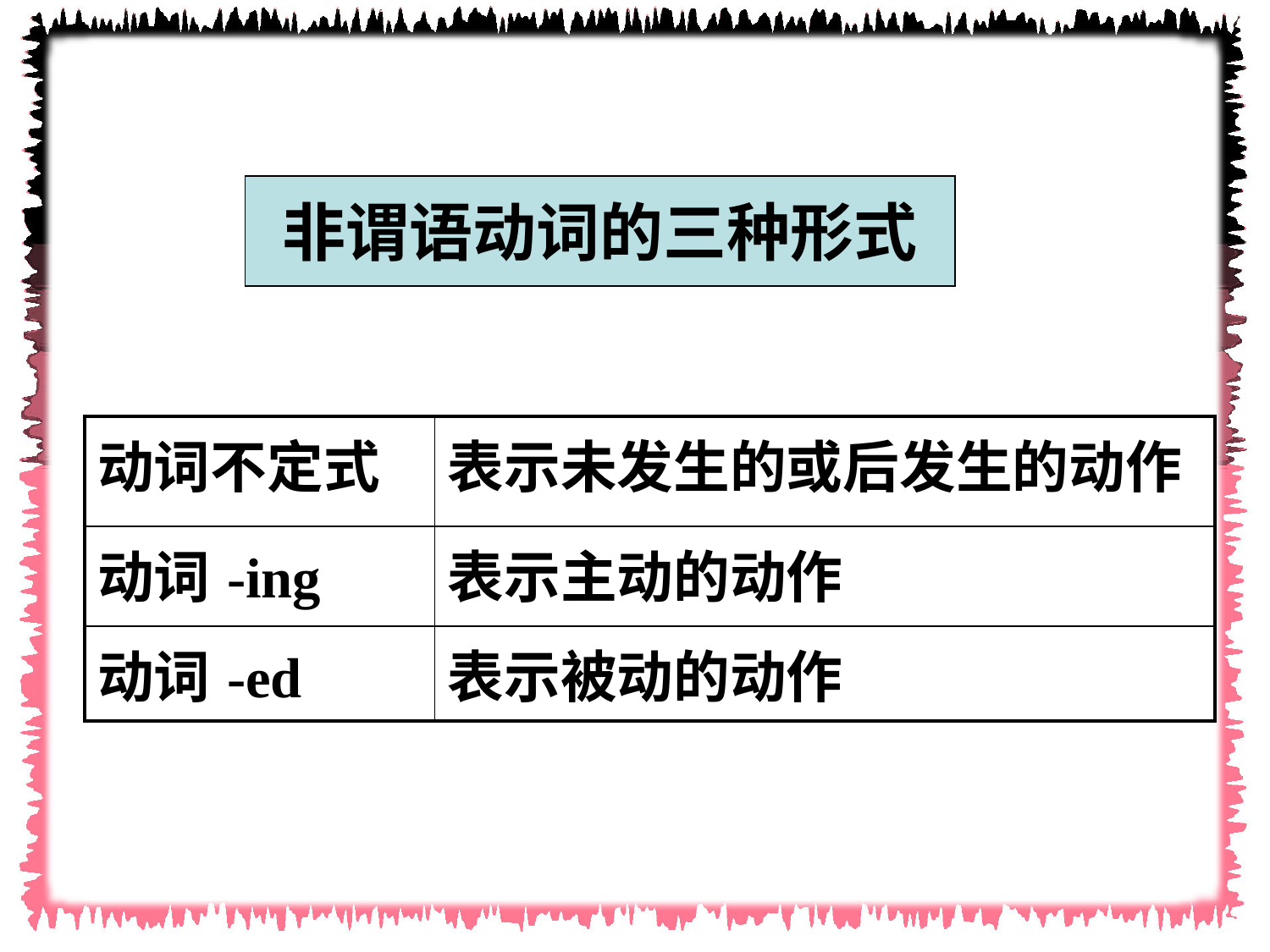

非谓语动词的三种形式
| 动词不定式 | 表示未发生的或后发生的动作 |
| --- | --- |
| 动词-ing | 表示主动的动作 |
| 动词-ed | 表示被动的动作 |